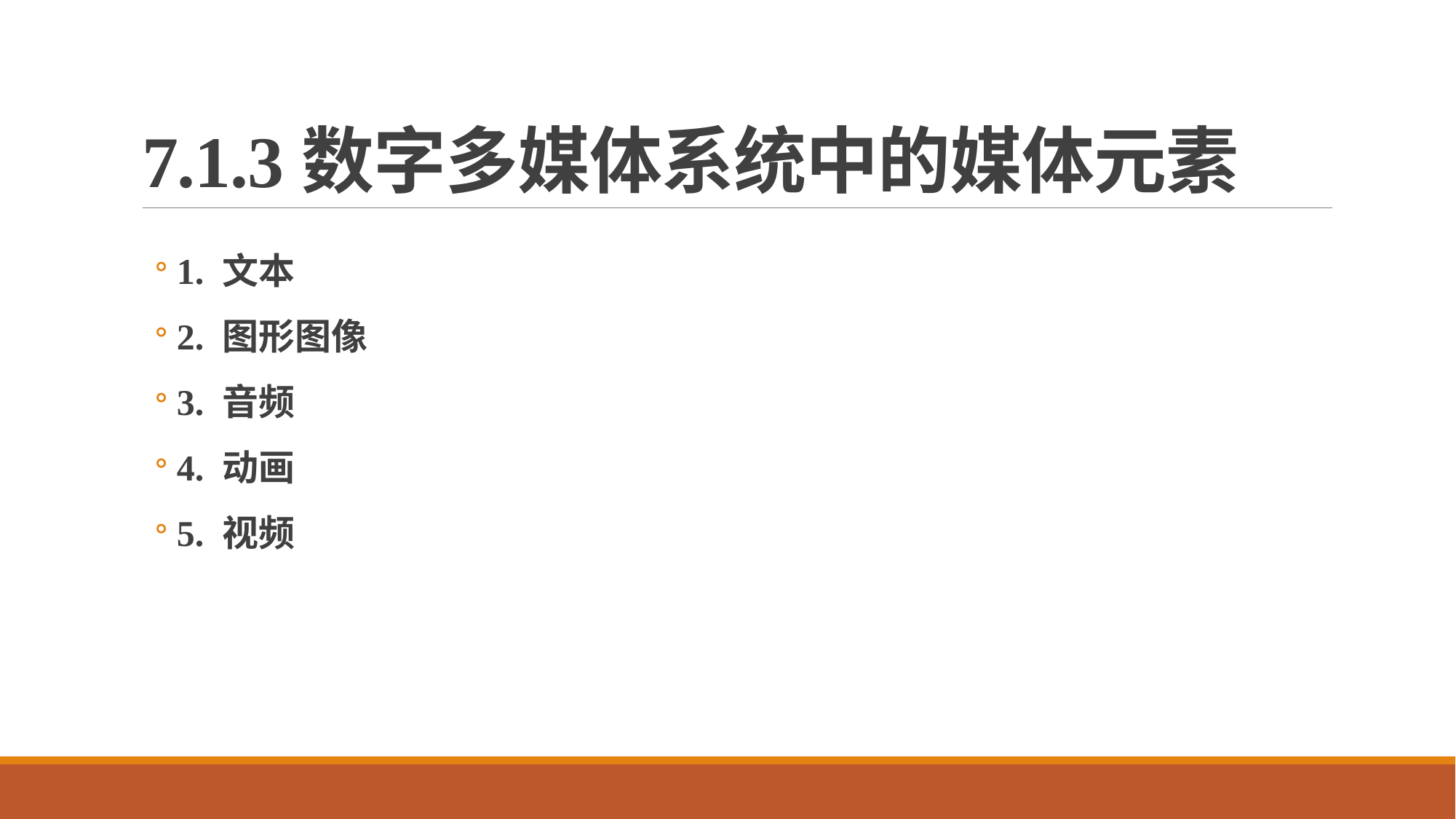

# 7.1.3数字多媒体系统中的媒体元素
1. 文本
2. 图形图像
3. 音频
4. 动画
5. 视频